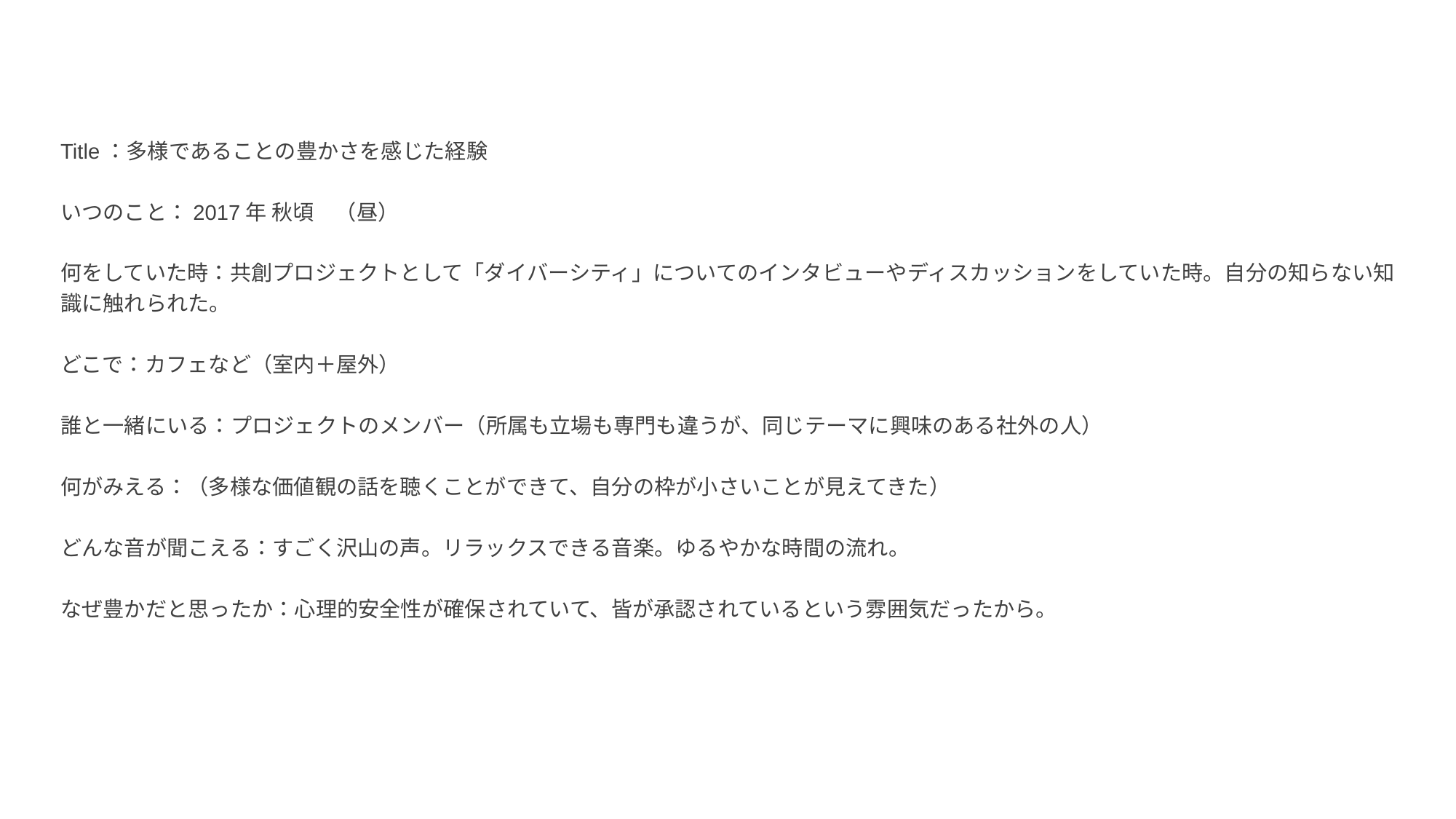

Title：多様であることの豊かさを感じた経験

いつのこと：2017年 秋頃　（昼）

何をしていた時：共創プロジェクトとして「ダイバーシティ」についてのインタビューやディスカッションをしていた時。自分の知らない知識に触れられた。

どこで：カフェなど（室内＋屋外）

誰と一緒にいる：プロジェクトのメンバー（所属も立場も専門も違うが、同じテーマに興味のある社外の人）

何がみえる：（多様な価値観の話を聴くことができて、自分の枠が小さいことが見えてきた）

どんな音が聞こえる：すごく沢山の声。リラックスできる音楽。ゆるやかな時間の流れ。

なぜ豊かだと思ったか：心理的安全性が確保されていて、皆が承認されているという雰囲気だったから。